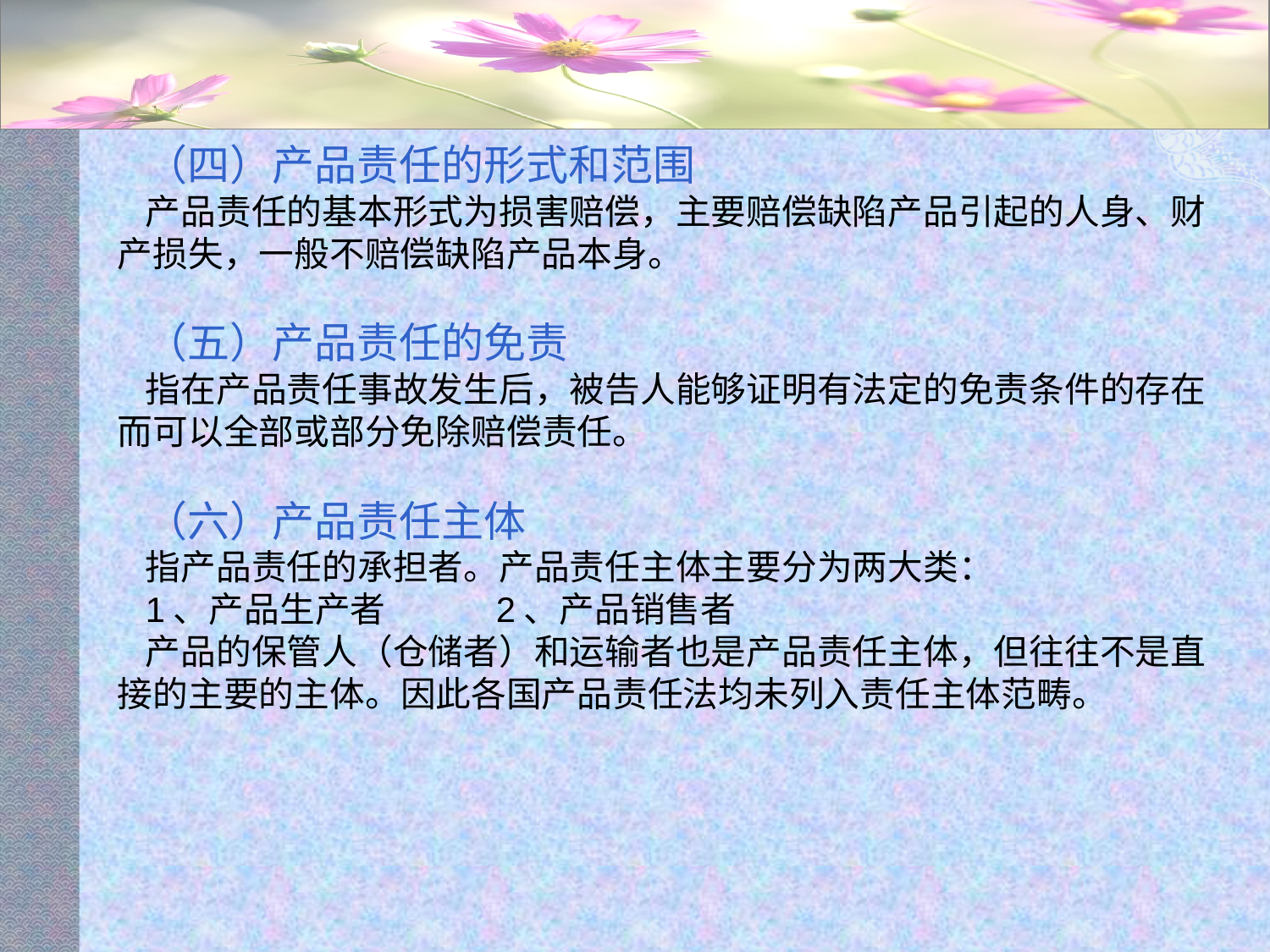

#
（四）产品责任的形式和范围
产品责任的基本形式为损害赔偿，主要赔偿缺陷产品引起的人身、财产损失，一般不赔偿缺陷产品本身。

（五）产品责任的免责
指在产品责任事故发生后，被告人能够证明有法定的免责条件的存在而可以全部或部分免除赔偿责任。

（六）产品责任主体
指产品责任的承担者。产品责任主体主要分为两大类：
1、产品生产者             2、产品销售者
产品的保管人（仓储者）和运输者也是产品责任主体，但往往不是直接的主要的主体。因此各国产品责任法均未列入责任主体范畴。